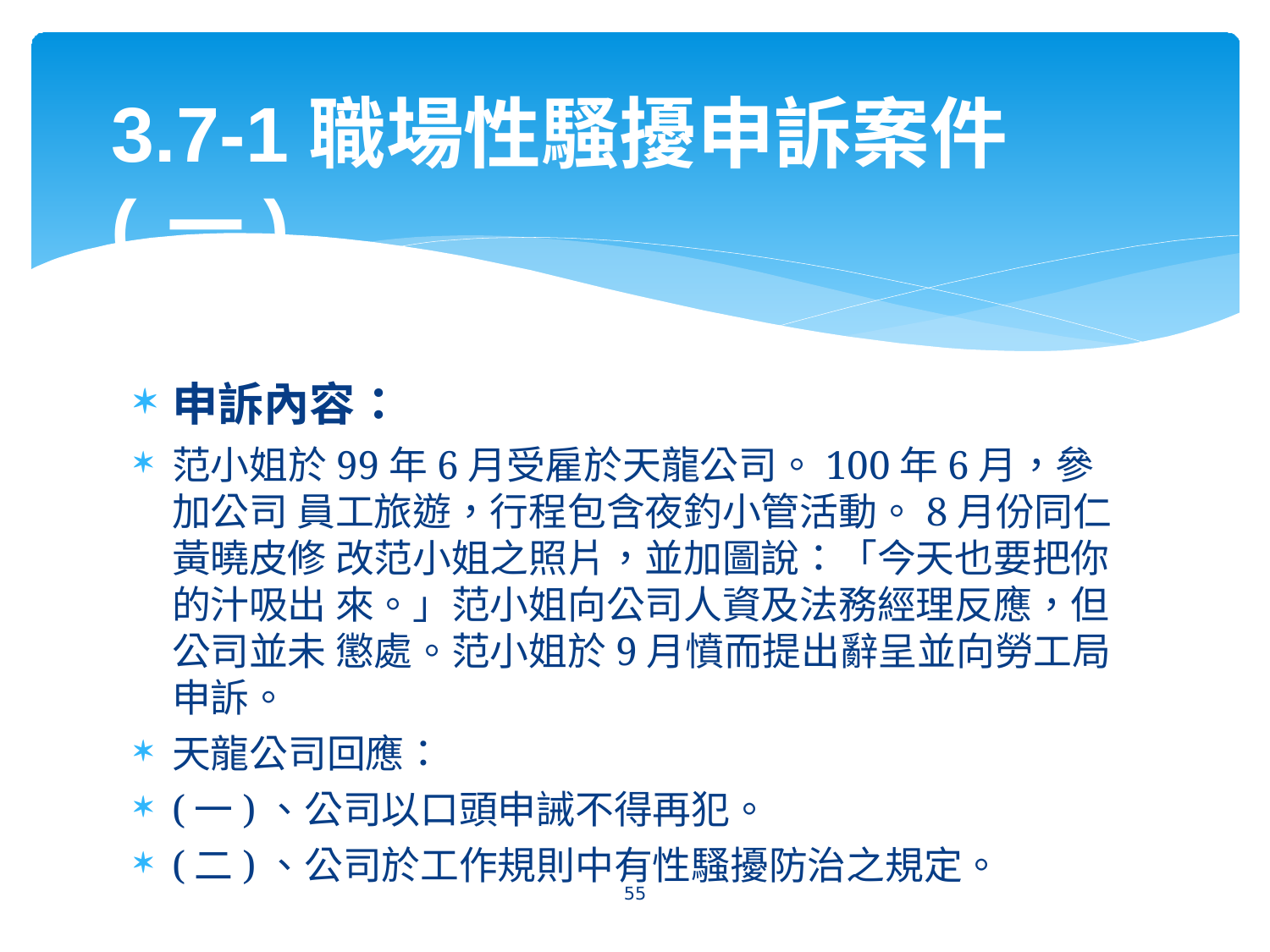

# 3.7-1職場性騷擾申訴案件(一)
申訴內容：
范小姐於99年6月受雇於天龍公司。100年6月，參加公司 員工旅遊，行程包含夜釣小管活動。8月份同仁黃曉皮修 改范小姐之照片，並加圖說：「今天也要把你的汁吸出 來。」范小姐向公司人資及法務經理反應，但公司並未 懲處。范小姐於9月憤而提出辭呈並向勞工局申訴。
天龍公司回應：
(一)、公司以口頭申誡不得再犯。
(二)、公司於工作規則中有性騷擾防治之規定。
55